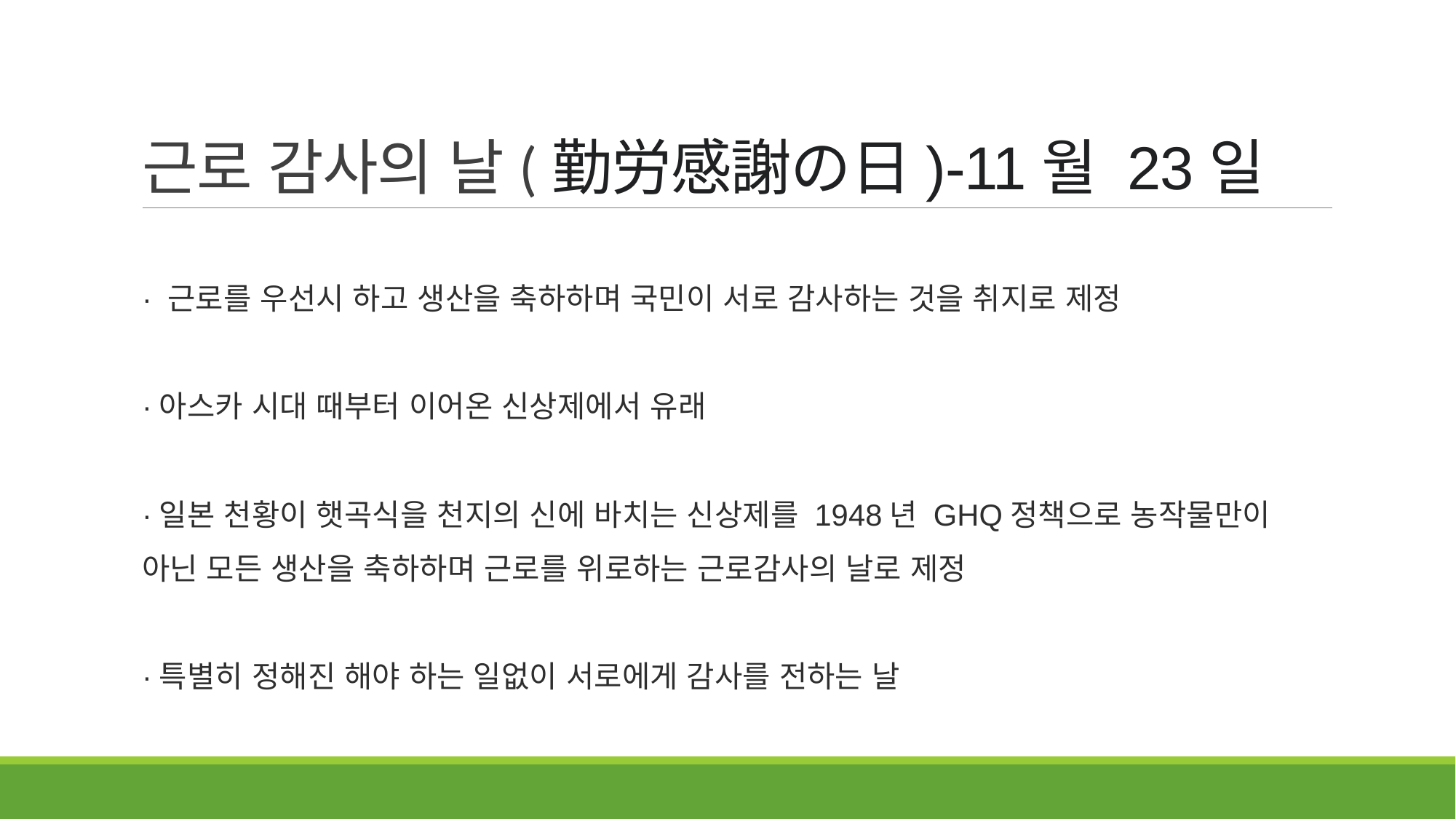

# 근로 감사의 날(勤労感謝の日)-11월 23일

· 근로를 우선시 하고 생산을 축하하며 국민이 서로 감사하는 것을 취지로 제정

·아스카 시대 때부터 이어온 신상제에서 유래

·일본 천황이 햇곡식을 천지의 신에 바치는 신상제를 1948년 GHQ정책으로 농작물만이
아닌 모든 생산을 축하하며 근로를 위로하는 근로감사의 날로 제정

·특별히 정해진 해야 하는 일없이 서로에게 감사를 전하는 날